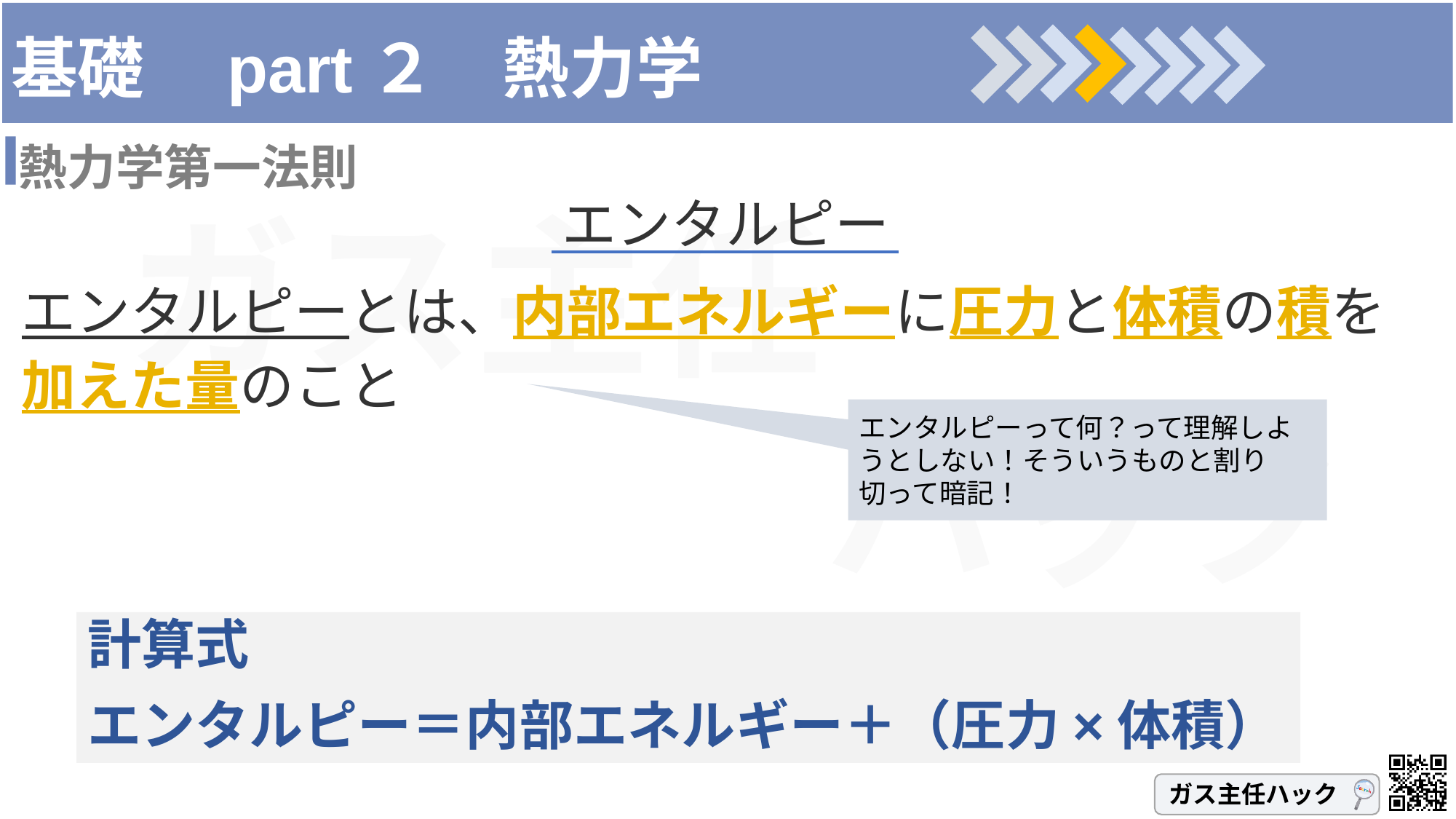

# 基礎　part２　熱力学

熱力学第一法則

エンタルピー
エンタルピーとは、内部エネルギーに圧力と体積の積を
加えた量のこと
エンタルピーって何？って理解しようとしない！そういうものと割り切って暗記！
計算式
エンタルピー＝内部エネルギー＋（圧力×体積）